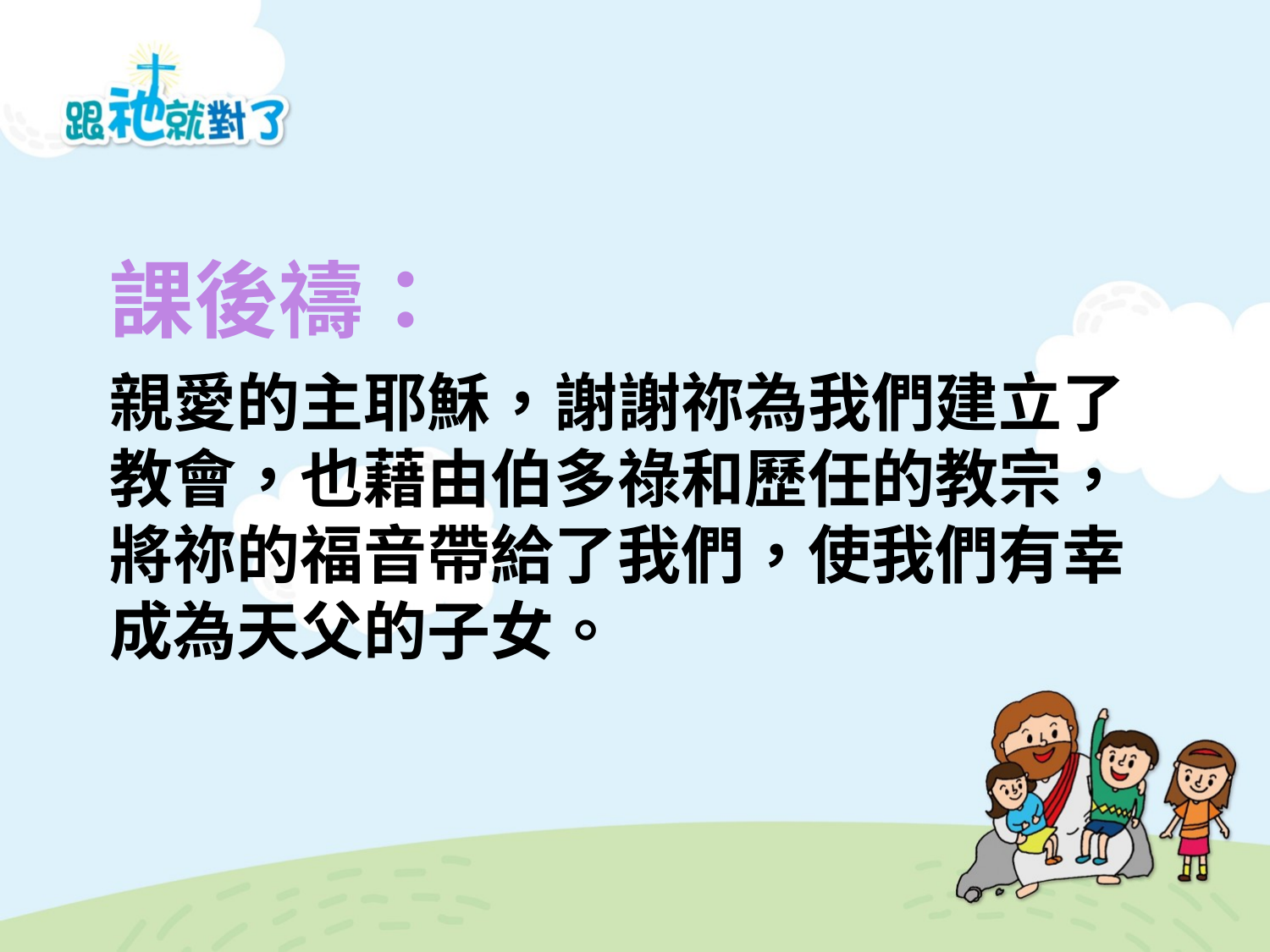

課後禱：
親愛的主耶穌，謝謝祢為我們建立了教會，也藉由伯多祿和歷任的教宗，將祢的福音帶給了我們，使我們有幸成為天父的子女。